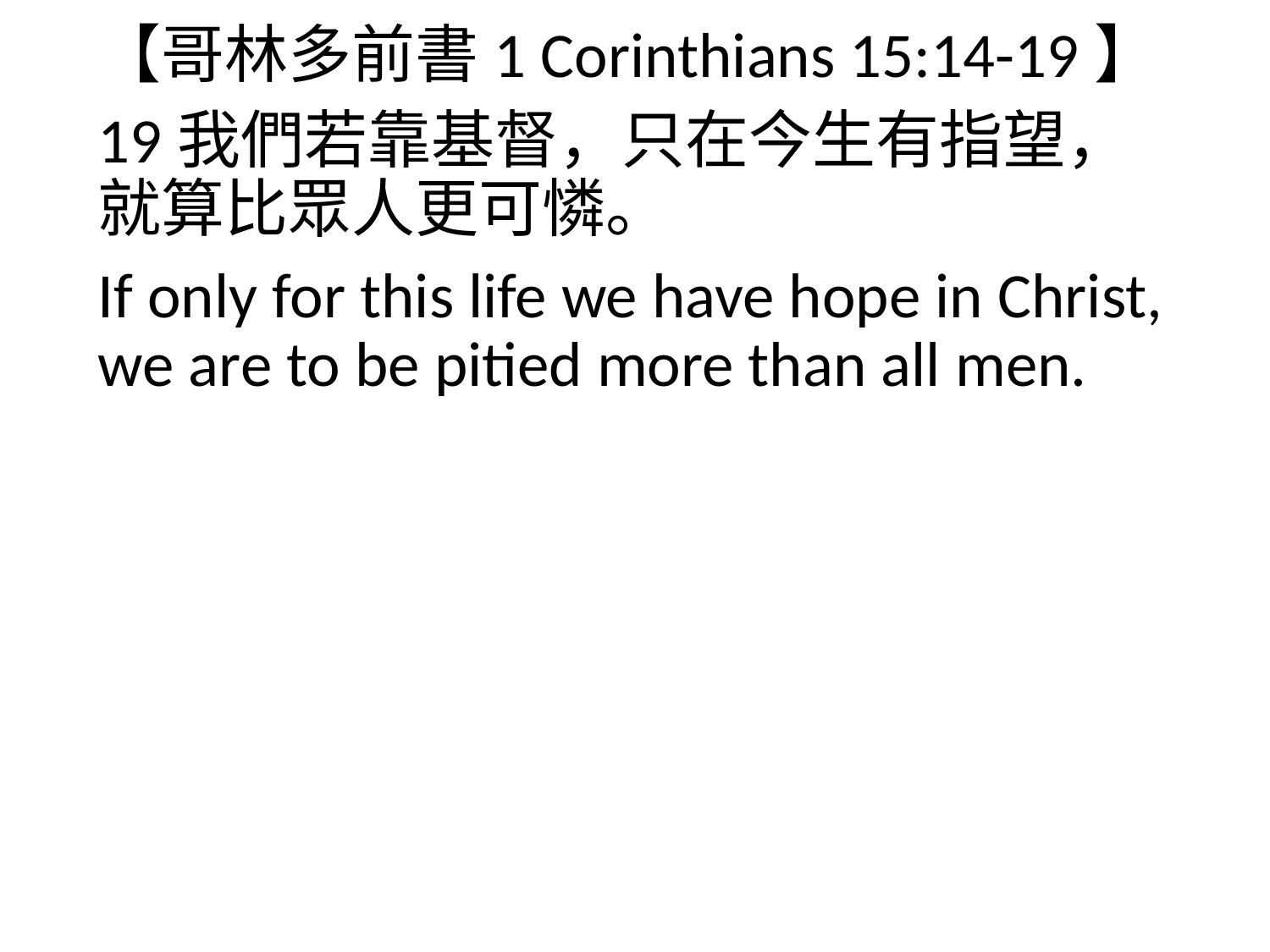

【哥林多前書1 Corinthians 15:14-19】
19我們若靠基督，只在今生有指望，就算比眾人更可憐。
If only for this life we have hope in Christ, we are to be pitied more than all men.